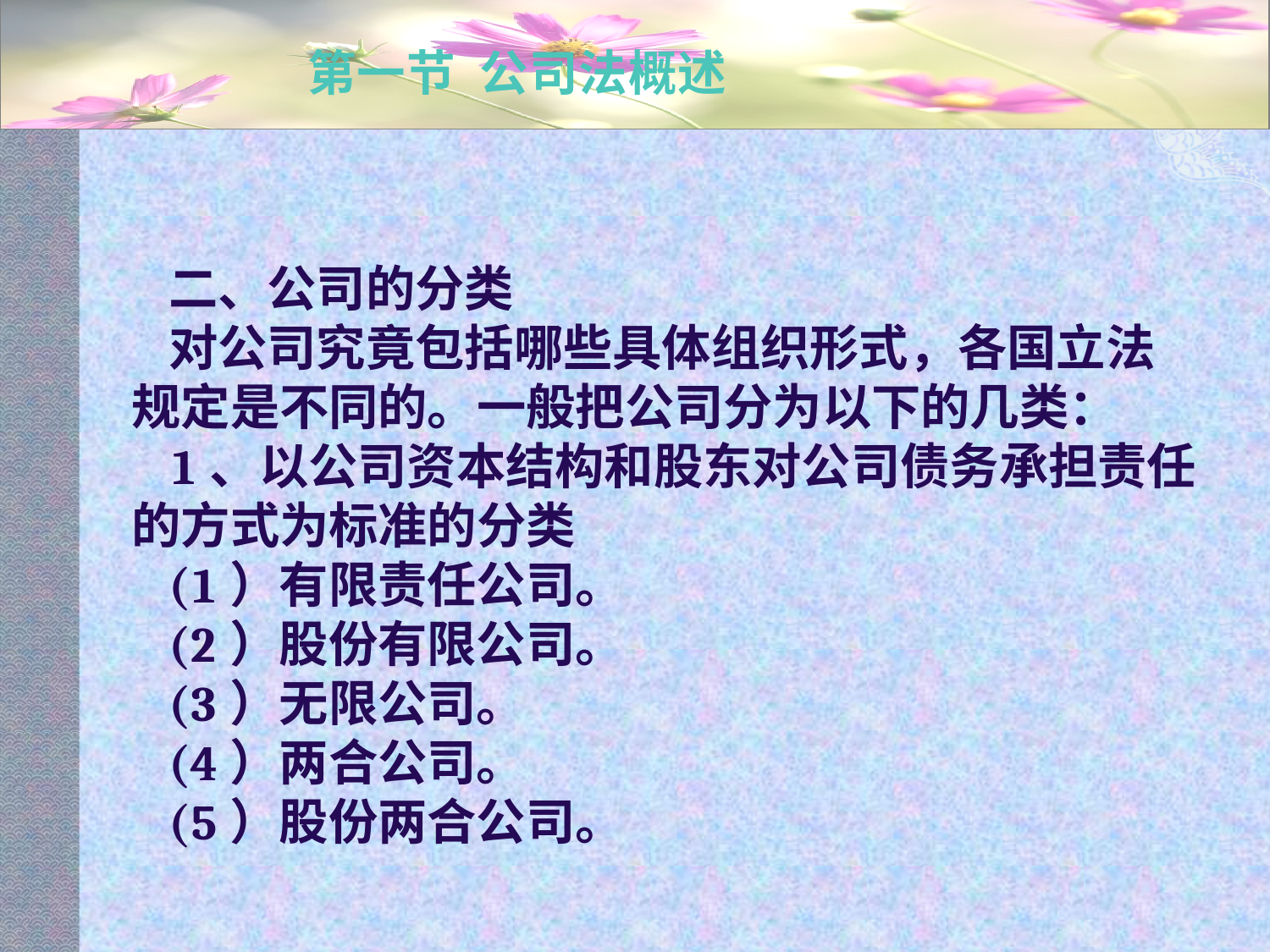

# 第一节  公司法概述
二、公司的分类
对公司究竟包括哪些具体组织形式，各国立法规定是不同的。一般把公司分为以下的几类：
1、以公司资本结构和股东对公司债务承担责任的方式为标准的分类
(1）有限责任公司。
(2）股份有限公司。
(3）无限公司。
(4）两合公司。
(5）股份两合公司。